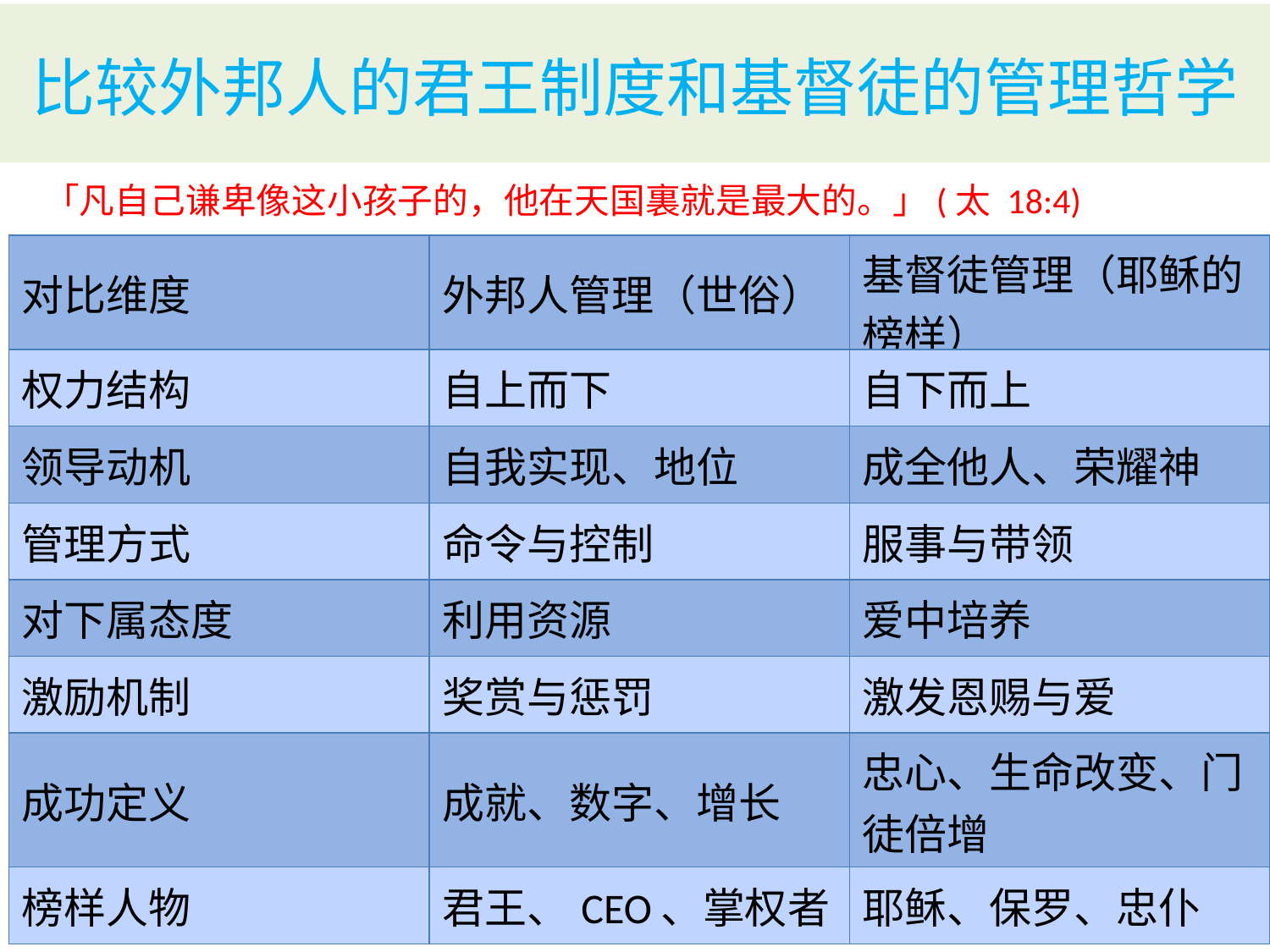

# 比较外邦人的君王制度和基督徒的管理哲学
「凡自己谦卑像这小孩子的，他在天国裏就是最大的。」(太 18:4)
| 对比维度 | 外邦人管理（世俗） | 基督徒管理（耶稣的榜样） |
| --- | --- | --- |
| 权力结构 | 自上而下 | 自下而上 |
| 领导动机 | 自我实现、地位 | 成全他人、荣耀神 |
| 管理方式 | 命令与控制 | 服事与带领 |
| 对下属态度 | 利用资源 | 爱中培养 |
| 激励机制 | 奖赏与惩罚 | 激发恩赐与爱 |
| 成功定义 | 成就、数字、增长 | 忠心、生命改变、门徒倍增 |
| 榜样人物 | 君王、CEO、掌权者 | 耶稣、保罗、忠仆 |